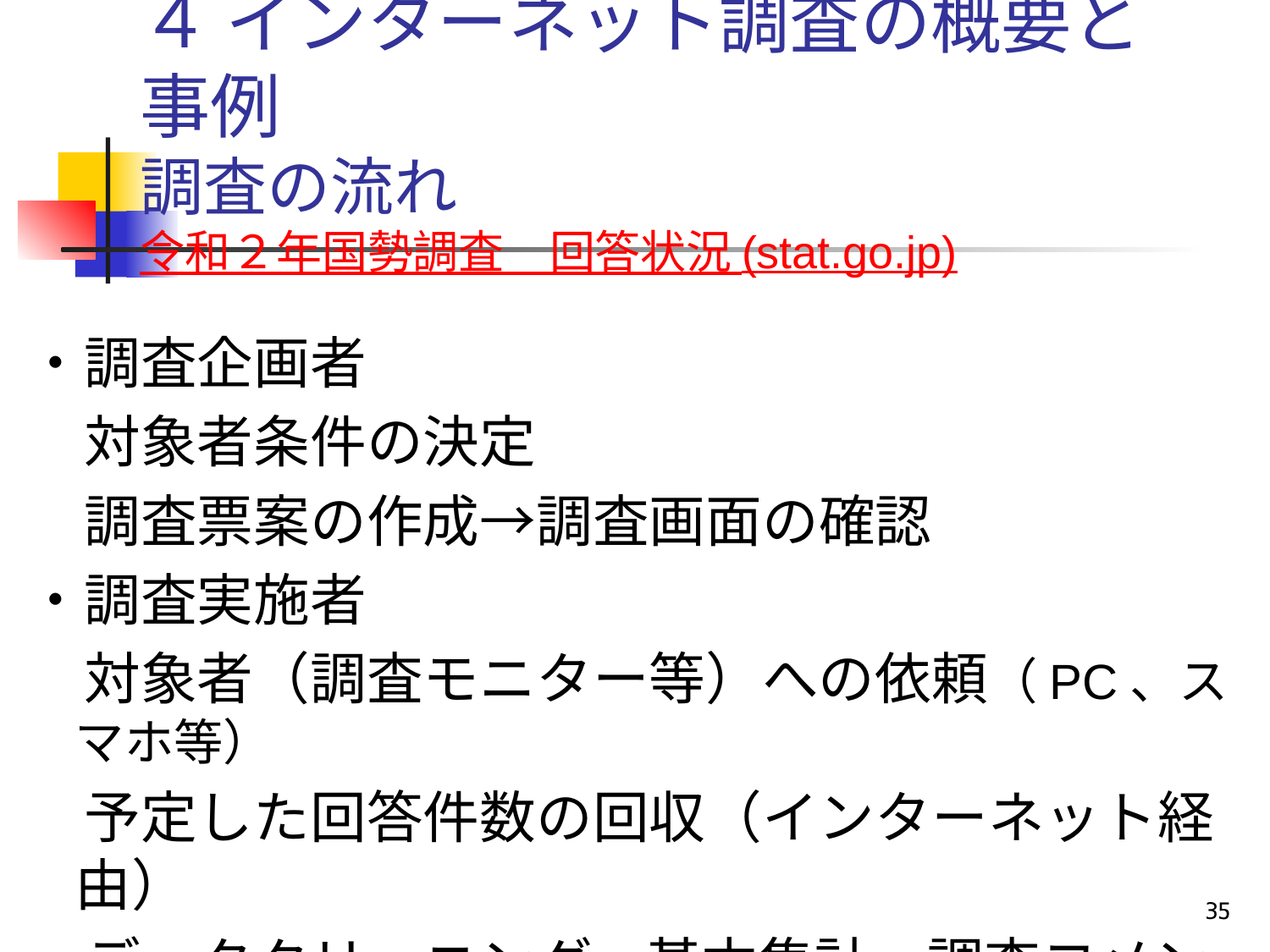

# ４ インターネット調査の概要と事例 調査の流れ 令和２年国勢調査　回答状況 (stat.go.jp)
・調査企画者
　対象者条件の決定
　調査票案の作成→調査画面の確認
・調査実施者
　対象者（調査モニター等）への依頼（PC、スマホ等）
　予定した回答件数の回収（インターネット経由）
　データクリーニング、基本集計、調査コメント作成
35